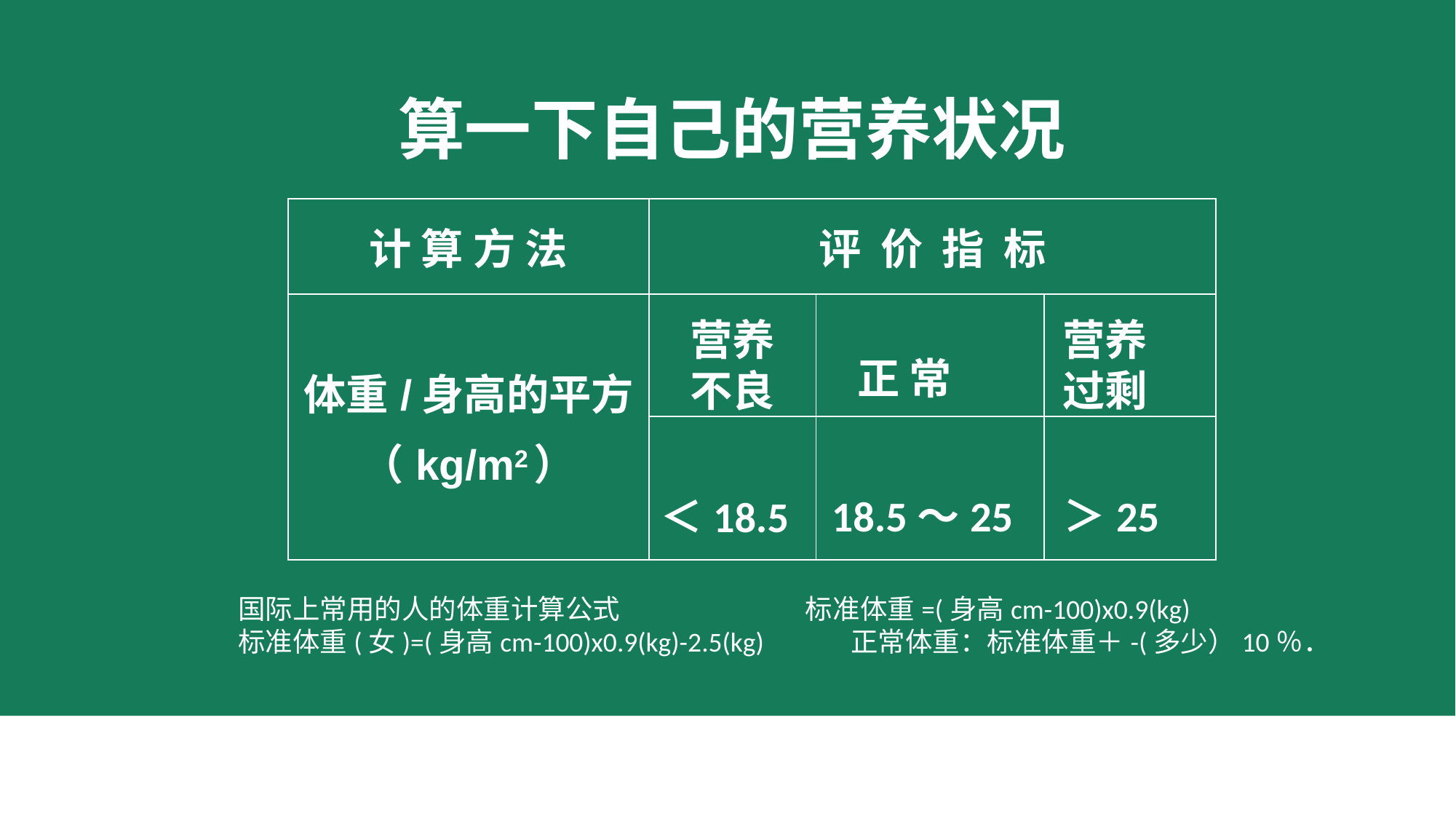

# 算一下自己的营养状况
| 计 算 方 法 | 评 价 指 标 |  |  |
| --- | --- | --- | --- |
| 体重/身高的平方 （kg/m2） |  |  |  |
|  |  |  |  |
营养不良
营养过剩
正 常
18.5～25
＞25
＜18.5
国际上常用的人的体重计算公式                              标准体重=(身高cm-100)x0.9(kg)
标准体重(女)=(身高cm-100)x0.9(kg)-2.5(kg)             正常体重：标准体重＋-(多少）10％．